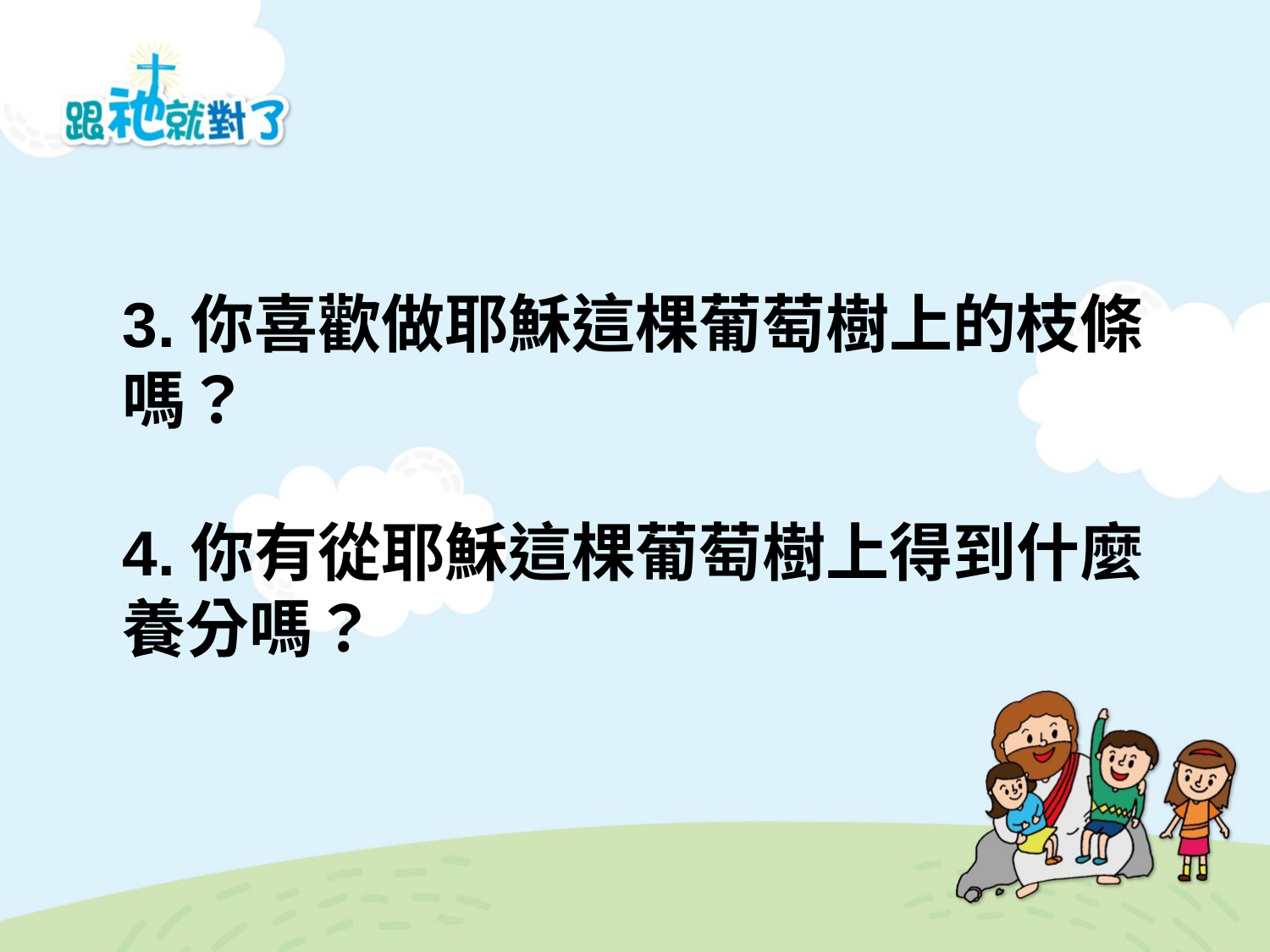

3.你喜歡做耶穌這棵葡萄樹上的枝條嗎？

4.你有從耶穌這棵葡萄樹上得到什麼養分嗎？